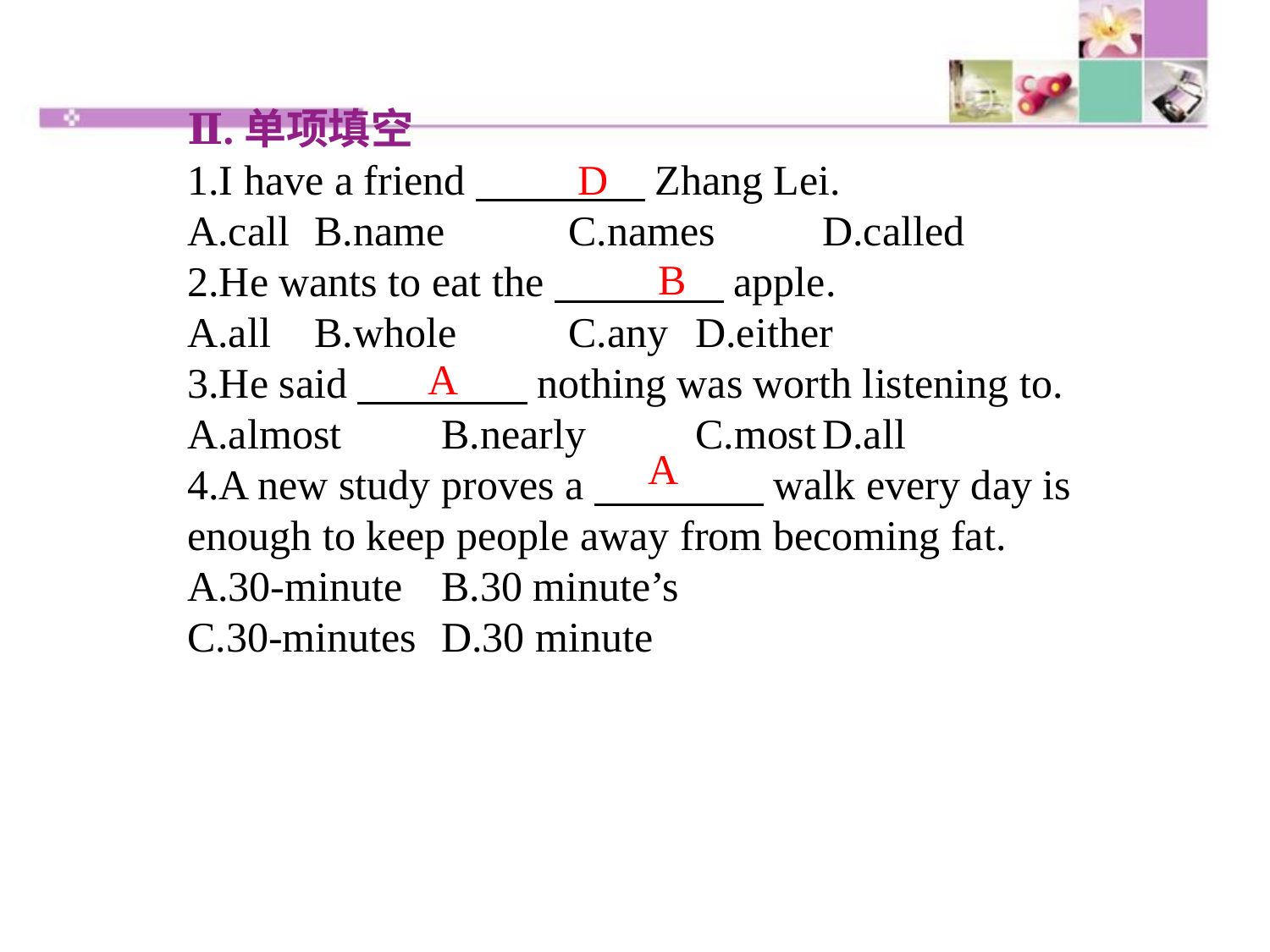

Ⅱ.单项填空
1.I have a friend　　　　Zhang Lei.
A.call	B.name	C.names	D.called
2.He wants to eat the　　　　apple.
A.all	B.whole	C.any	D.either
3.He said　　　　nothing was worth listening to.
A.almost	B.nearly	C.most	D.all
4.A new study proves a　　　　walk every day is enough to keep people away from becoming fat.
A.30-minute	B.30 minute’s
C.30-minutes	D.30 minute
D
B
A
A